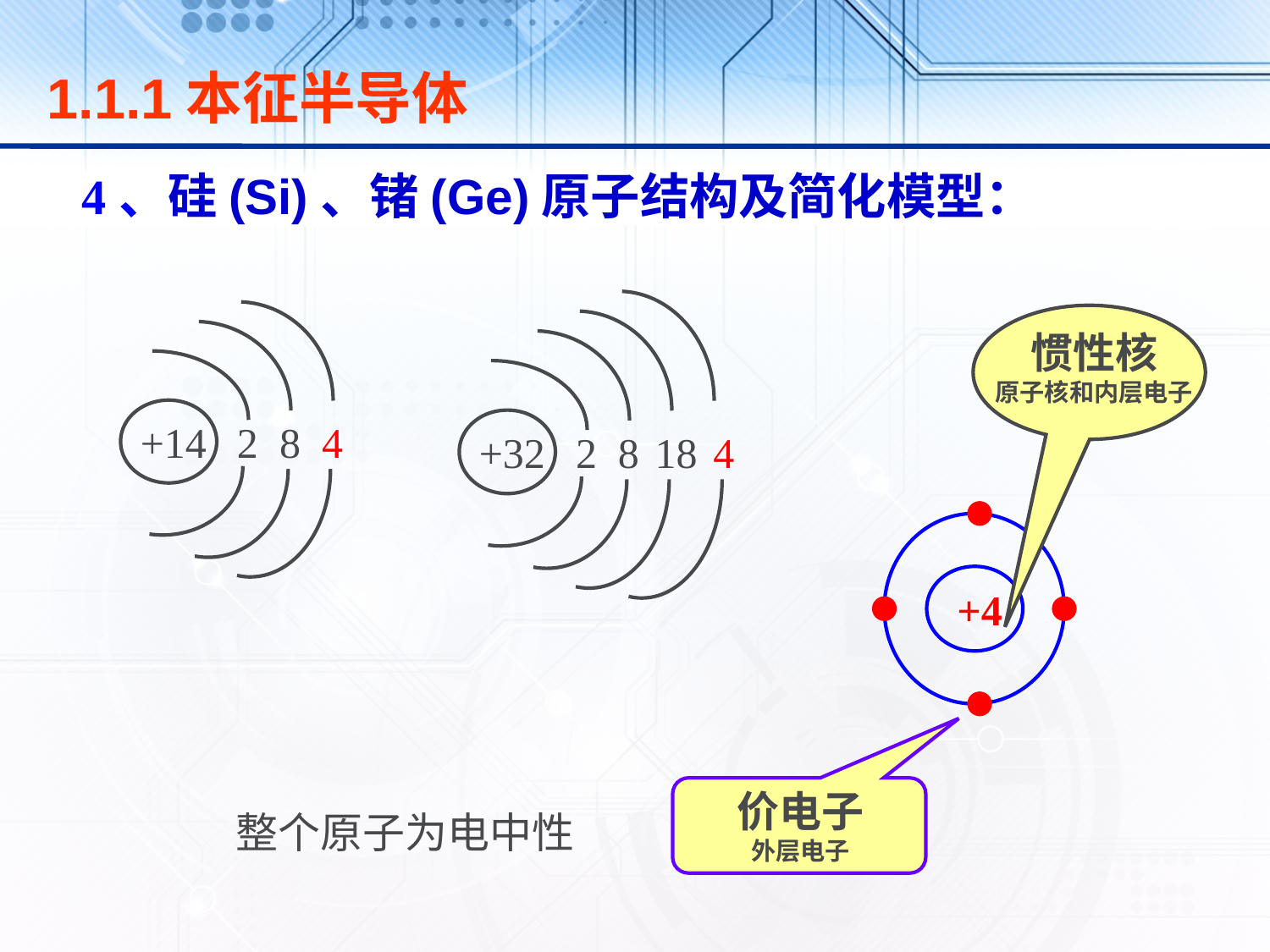

1.1.1本征半导体

4、硅(Si)、锗(Ge)原子结构及简化模型：

+32
2
8
18
4

+14
2
8
4

惯性核
原子核和内层电子

+4

价电子
外层电子
整个原子为电中性